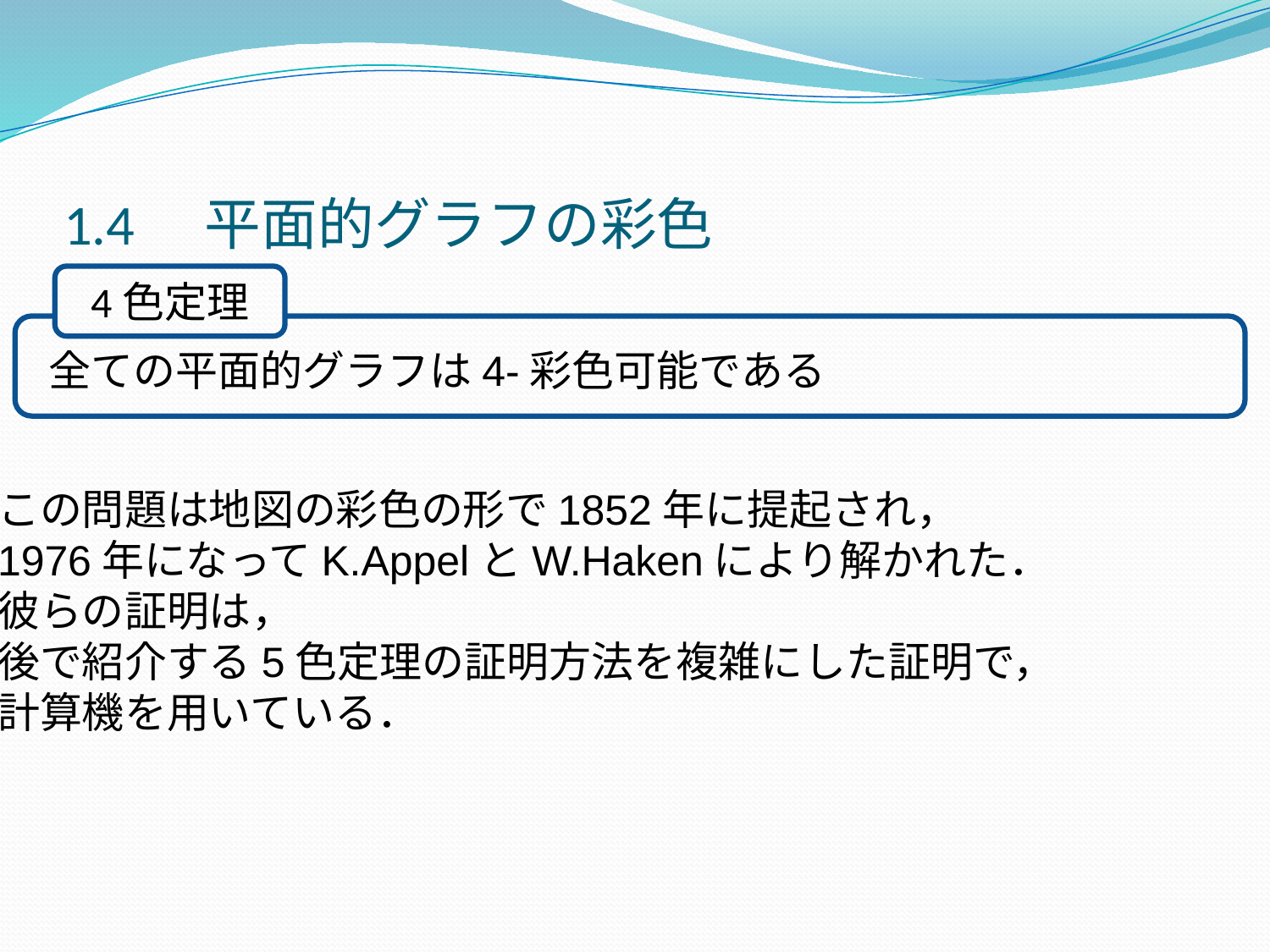

# 1.4　平面的グラフの彩色

4色定理

全ての平面的グラフは4-彩色可能である

この問題は地図の彩色の形で1852年に提起され，
1976年になってK.AppelとW.Hakenにより解かれた．
彼らの証明は，
後で紹介する5色定理の証明方法を複雑にした証明で，
計算機を用いている．